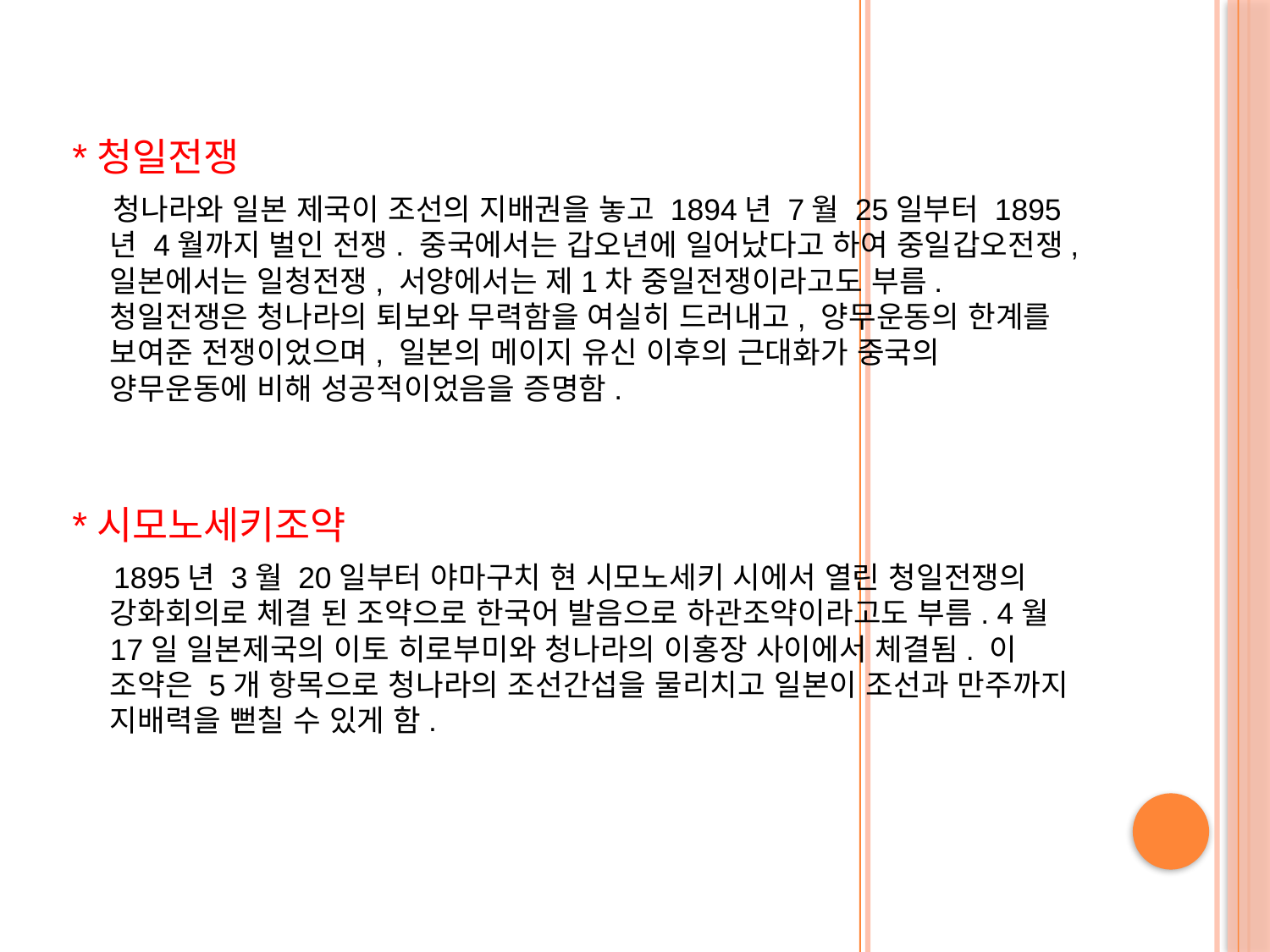

*청일전쟁
    청나라와 일본 제국이 조선의 지배권을 놓고 1894년 7월 25일부터 1895년 4월까지 벌인 전쟁. 중국에서는 갑오년에 일어났다고 하여 중일갑오전쟁, 일본에서는 일청전쟁, 서양에서는 제1차 중일전쟁이라고도 부름. 청일전쟁은 청나라의 퇴보와 무력함을 여실히 드러내고, 양무운동의 한계를 보여준 전쟁이었으며, 일본의 메이지 유신 이후의 근대화가 중국의 양무운동에 비해 성공적이었음을 증명함.

*시모노세키조약
     1895년 3월 20일부터 야마구치 현 시모노세키 시에서 열린 청일전쟁의 강화회의로 체결 된 조약으로 한국어 발음으로 하관조약이라고도 부름. 4월 17일 일본제국의 이토 히로부미와 청나라의 이홍장 사이에서 체결됨. 이 조약은 5개 항목으로 청나라의 조선간섭을 물리치고 일본이 조선과 만주까지 지배력을 뻗칠 수 있게 함.